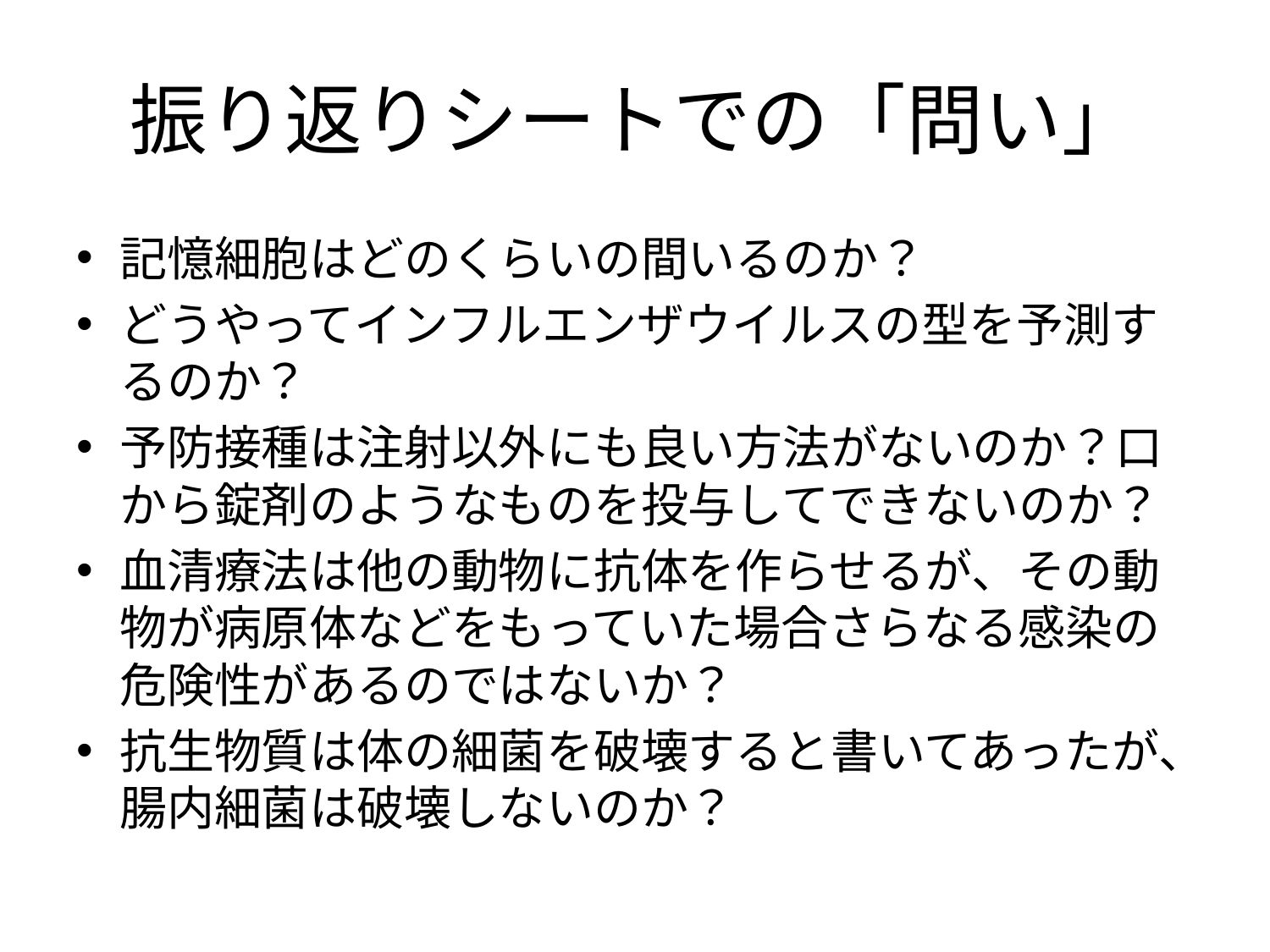

# 振り返りシートでの「問い」
記憶細胞はどのくらいの間いるのか？
どうやってインフルエンザウイルスの型を予測するのか？
予防接種は注射以外にも良い方法がないのか？口から錠剤のようなものを投与してできないのか？
血清療法は他の動物に抗体を作らせるが、その動物が病原体などをもっていた場合さらなる感染の危険性があるのではないか？
抗生物質は体の細菌を破壊すると書いてあったが、腸内細菌は破壊しないのか？